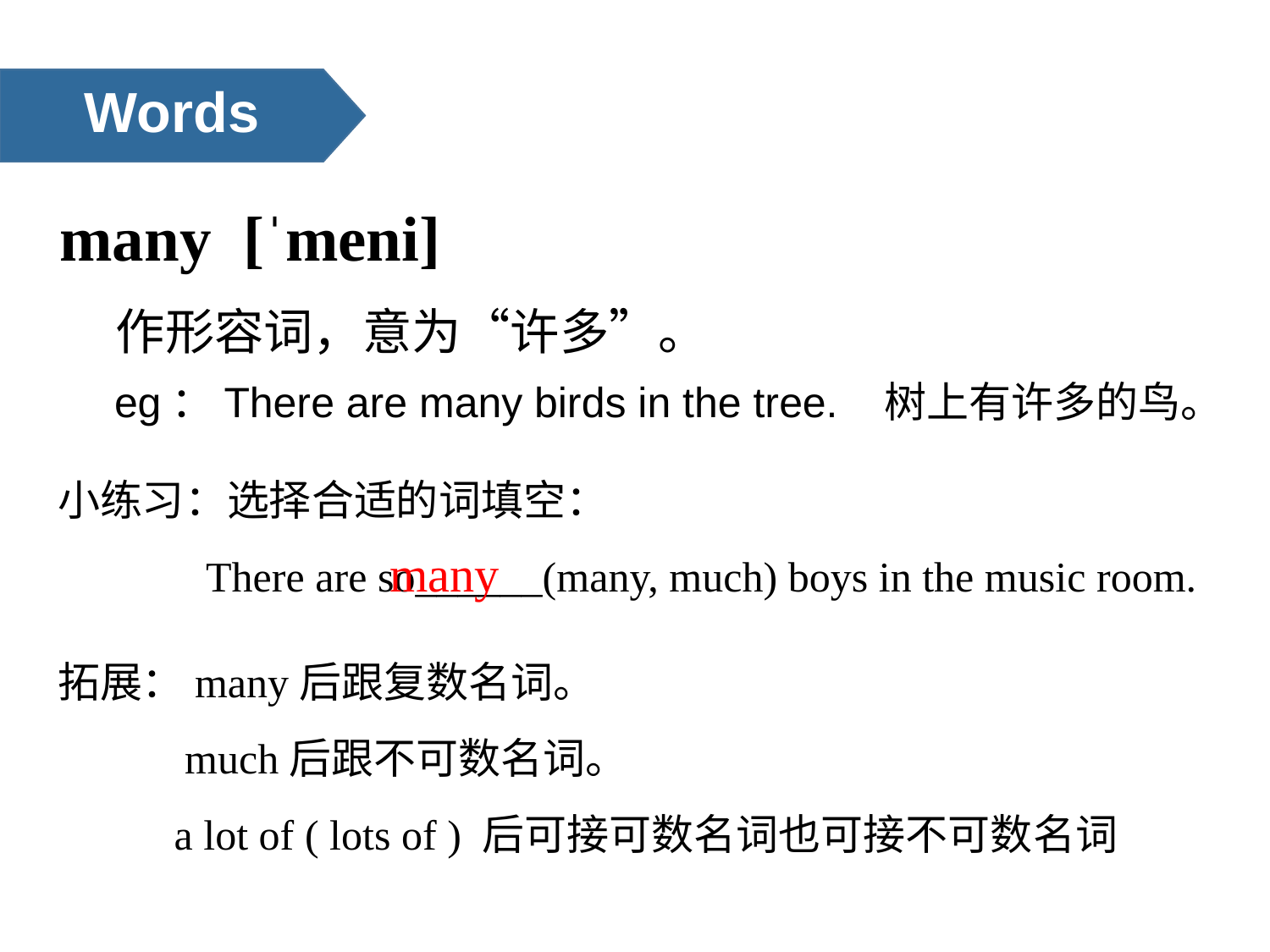

Words
many  [ˈmeni]
作形容词，意为“许多”。
eg：There are many birds in the tree.   树上有许多的鸟。
小练习：选择合适的词填空：
              There are so______(many, much) boys in the music room.
many
拓展：many后跟复数名词。
            much后跟不可数名词。
           a lot of ( lots of ) 后可接可数名词也可接不可数名词